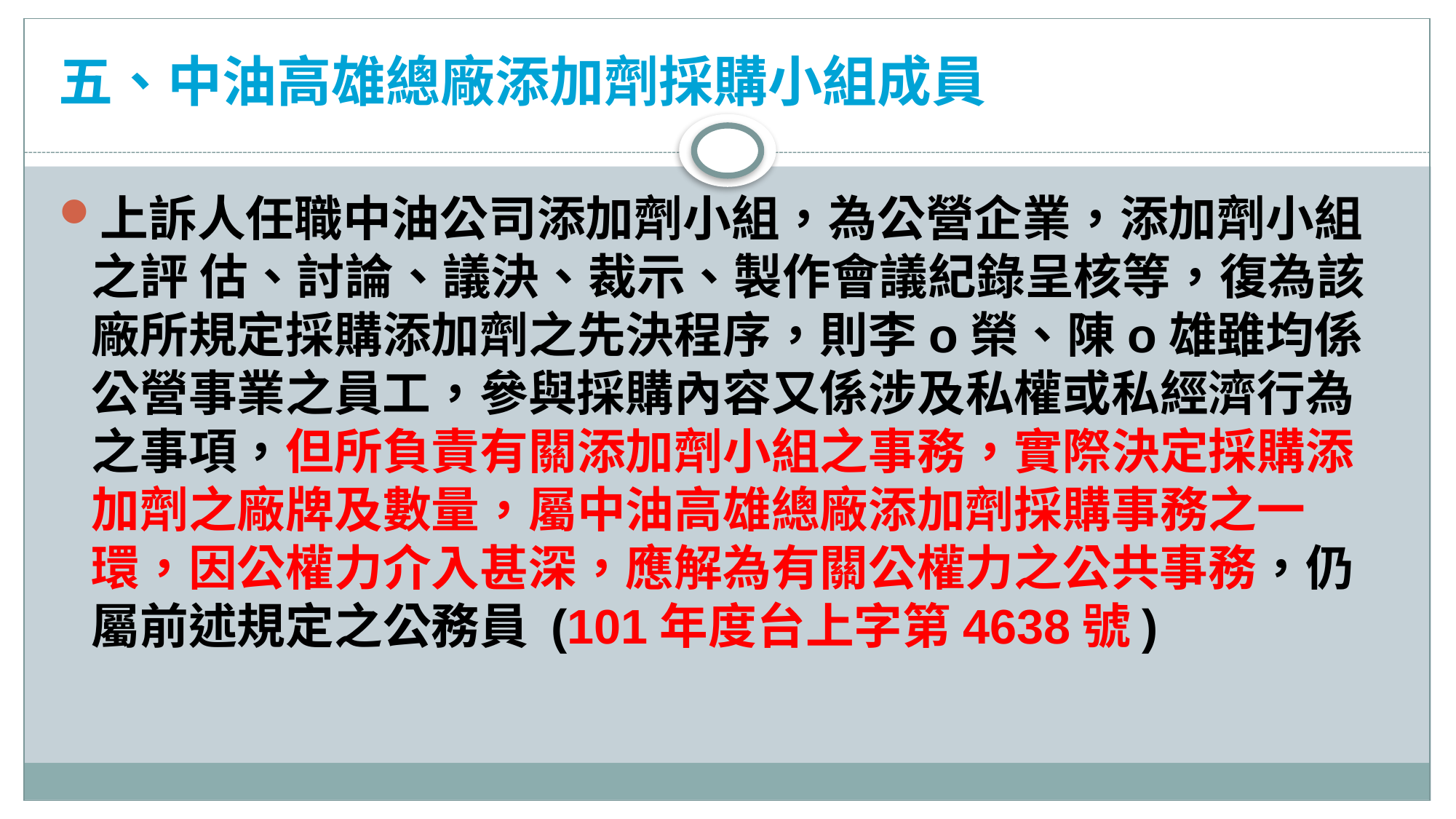

# 五、中油高雄總廠添加劑採購小組成員
上訴人任職中油公司添加劑小組，為公營企業，添加劑小組之評 估、討論、議決、裁示、製作會議紀錄呈核等，復為該廠所規定採購添加劑之先決程序，則李o榮、陳o雄雖均係公營事業之員工，參與採購內容又係涉及私權或私經濟行為之事項，但所負責有關添加劑小組之事務，實際決定採購添加劑之廠牌及數量，屬中油高雄總廠添加劑採購事務之一環，因公權力介入甚深，應解為有關公權力之公共事務，仍屬前述規定之公務員 (101年度台上字第4638號)